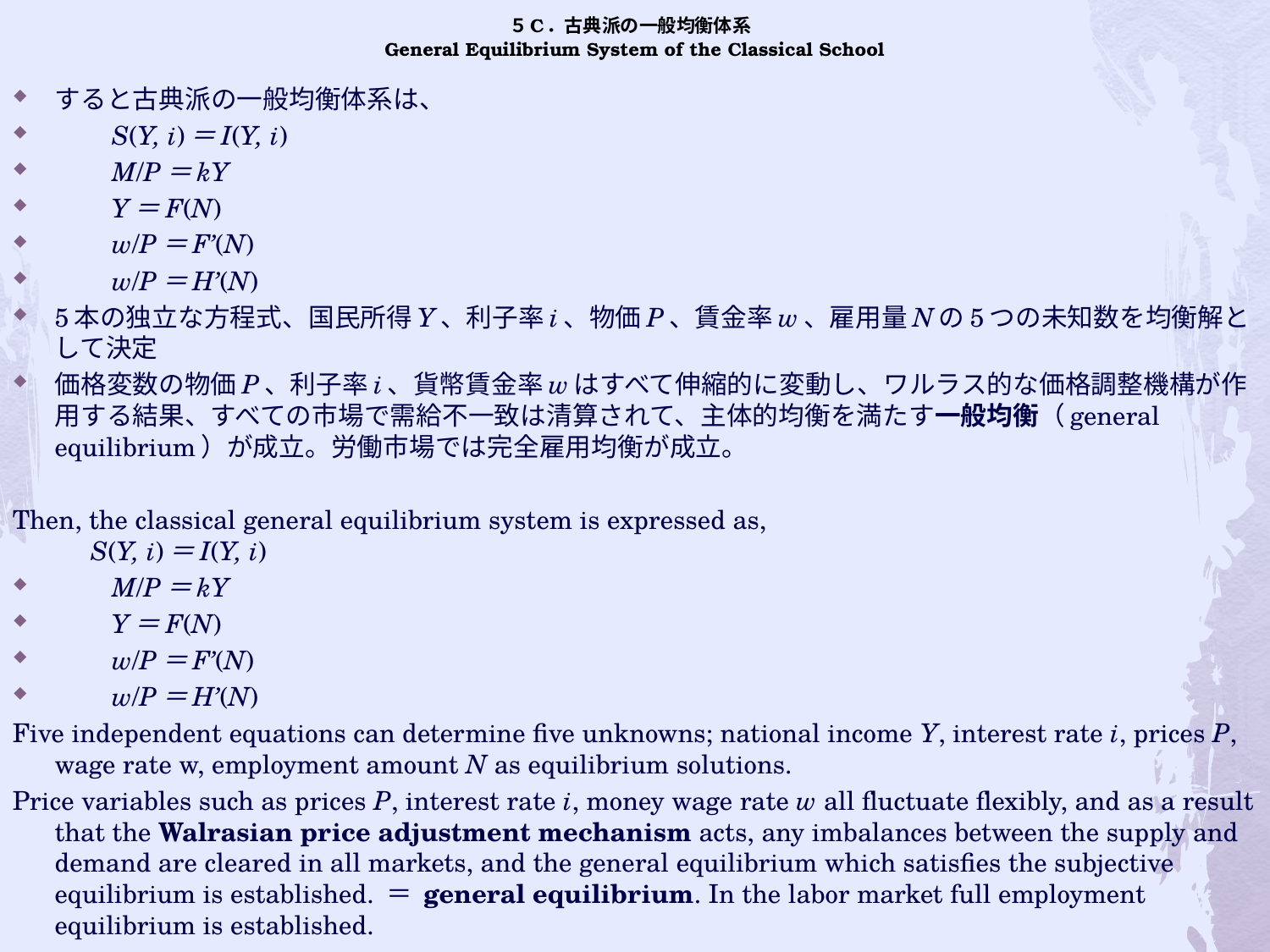

# ５C．古典派の一般均衡体系　 General Equilibrium System of the Classical School
すると古典派の一般均衡体系は、
　　S(Y, i)＝I(Y, i)
　　M/P＝kY
　　Y＝F(N)
　　w/P＝F’(N)
　　w/P＝H’(N)
5本の独立な方程式、国民所得Y、利子率i、物価P、賃金率w、雇用量Nの5つの未知数を均衡解として決定
価格変数の物価P、利子率i、貨幣賃金率wはすべて伸縮的に変動し、ワルラス的な価格調整機構が作用する結果、すべての市場で需給不一致は清算されて、主体的均衡を満たす一般均衡（general equilibrium）が成立。労働市場では完全雇用均衡が成立。

Then, the classical general equilibrium system is expressed as,
     S(Y, i)＝I(Y, i)
　　M/P＝kY
　　Y＝F(N)
　　w/P＝F’(N)
　　w/P＝H’(N)
Five independent equations can determine five unknowns; national income Y, interest rate i, prices P, wage rate w, employment amount N as equilibrium solutions.
Price variables such as prices P, interest rate i, money wage rate w all fluctuate flexibly, and as a result that the Walrasian price adjustment mechanism acts, any imbalances between the supply and demand are cleared in all markets, and the general equilibrium which satisfies the subjective equilibrium is established. ＝ general equilibrium. In the labor market full employment equilibrium is established.